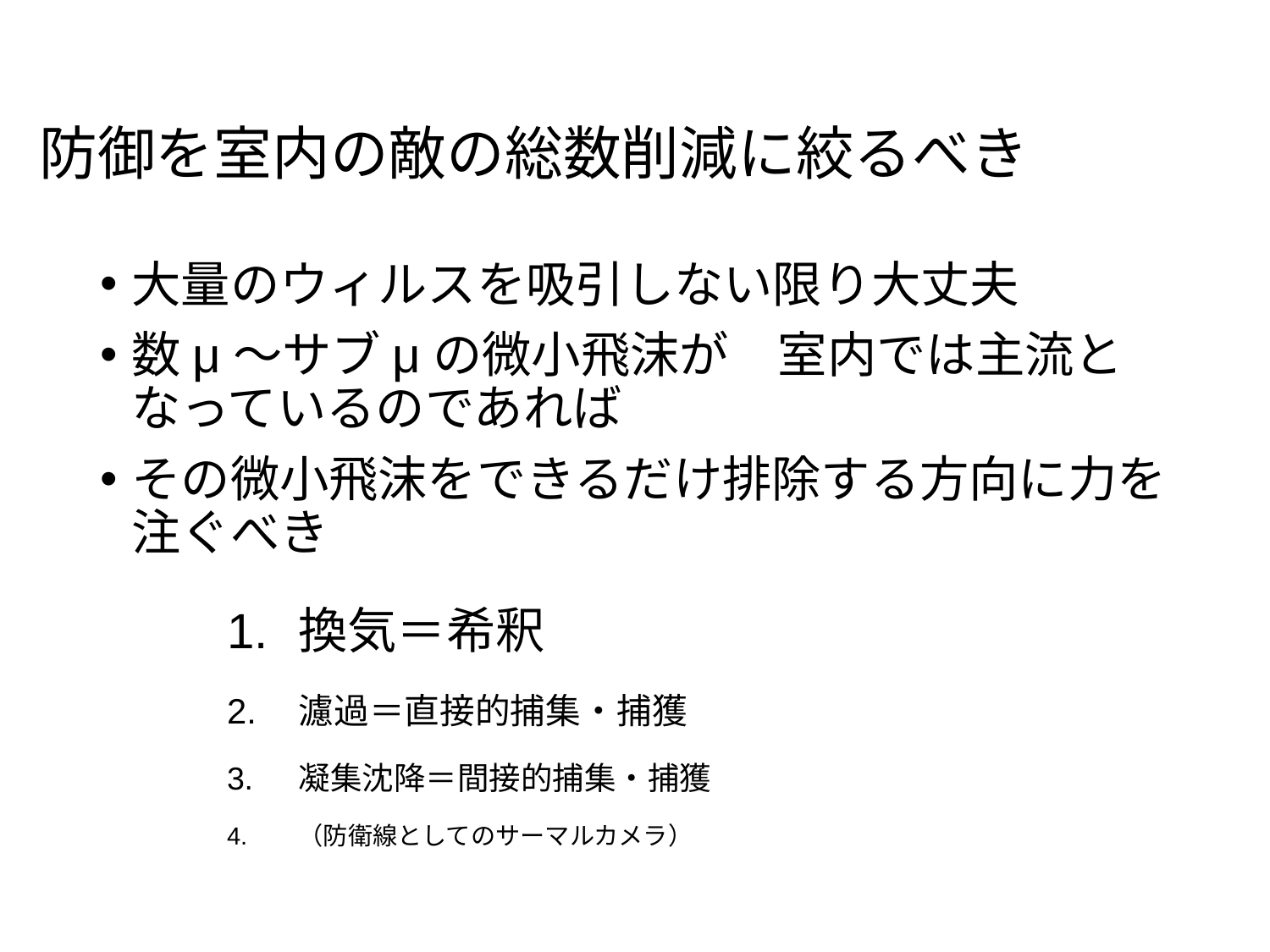

# 防御を室内の敵の総数削減に絞るべき
大量のウィルスを吸引しない限り大丈夫
数μ～サブμの微小飛沫が　室内では主流となっているのであれば
その微小飛沫をできるだけ排除する方向に力を注ぐべき
換気＝希釈
濾過＝直接的捕集・捕獲
凝集沈降＝間接的捕集・捕獲
（防衛線としてのサーマルカメラ）